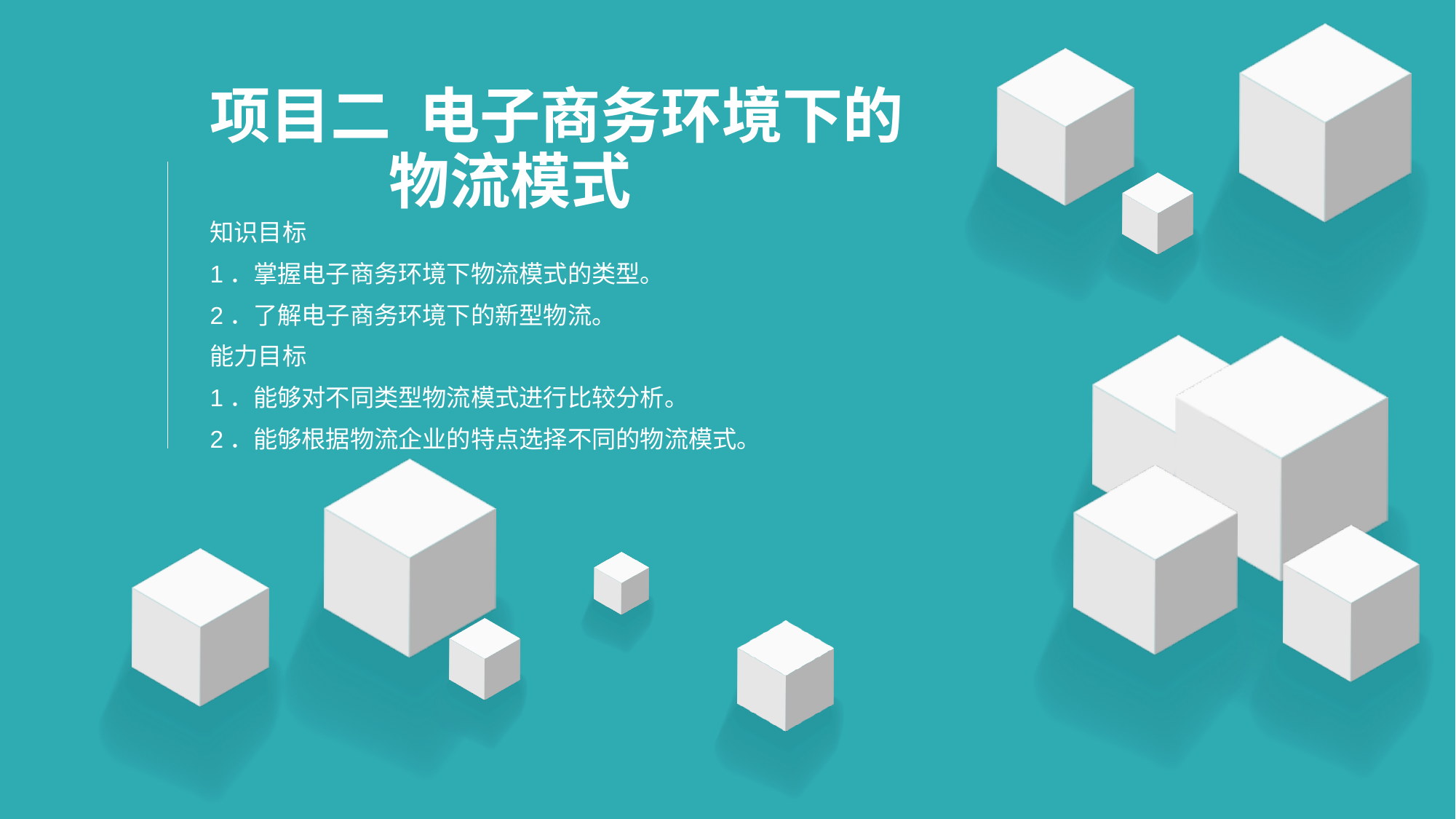

# 项目二  电子商务环境下的 物流模式
知识目标
1．掌握电子商务环境下物流模式的类型。
2．了解电子商务环境下的新型物流。
能力目标
1．能够对不同类型物流模式进行比较分析。
2．能够根据物流企业的特点选择不同的物流模式。